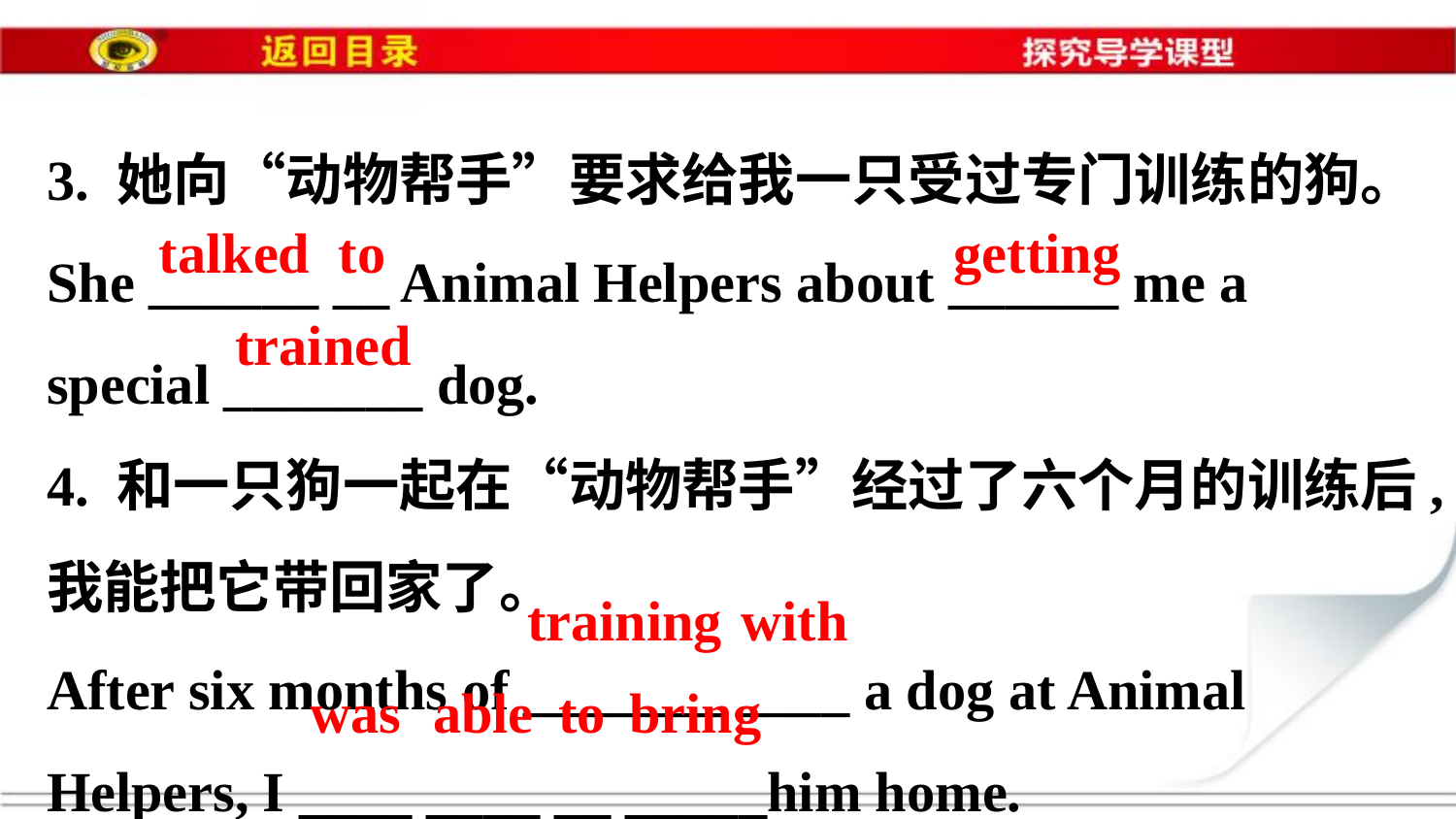

3. 她向“动物帮手”要求给我一只受过专门训练的狗。
She ______ __ Animal Helpers about ______ me a
special _______ dog.
4. 和一只狗一起在“动物帮手”经过了六个月的训练后,
我能把它带回家了。
After six months of _______ ____ a dog at Animal
Helpers, I ____ ____ __ _____him home.
talked
to
getting
trained
training
with
was
able
to
bring